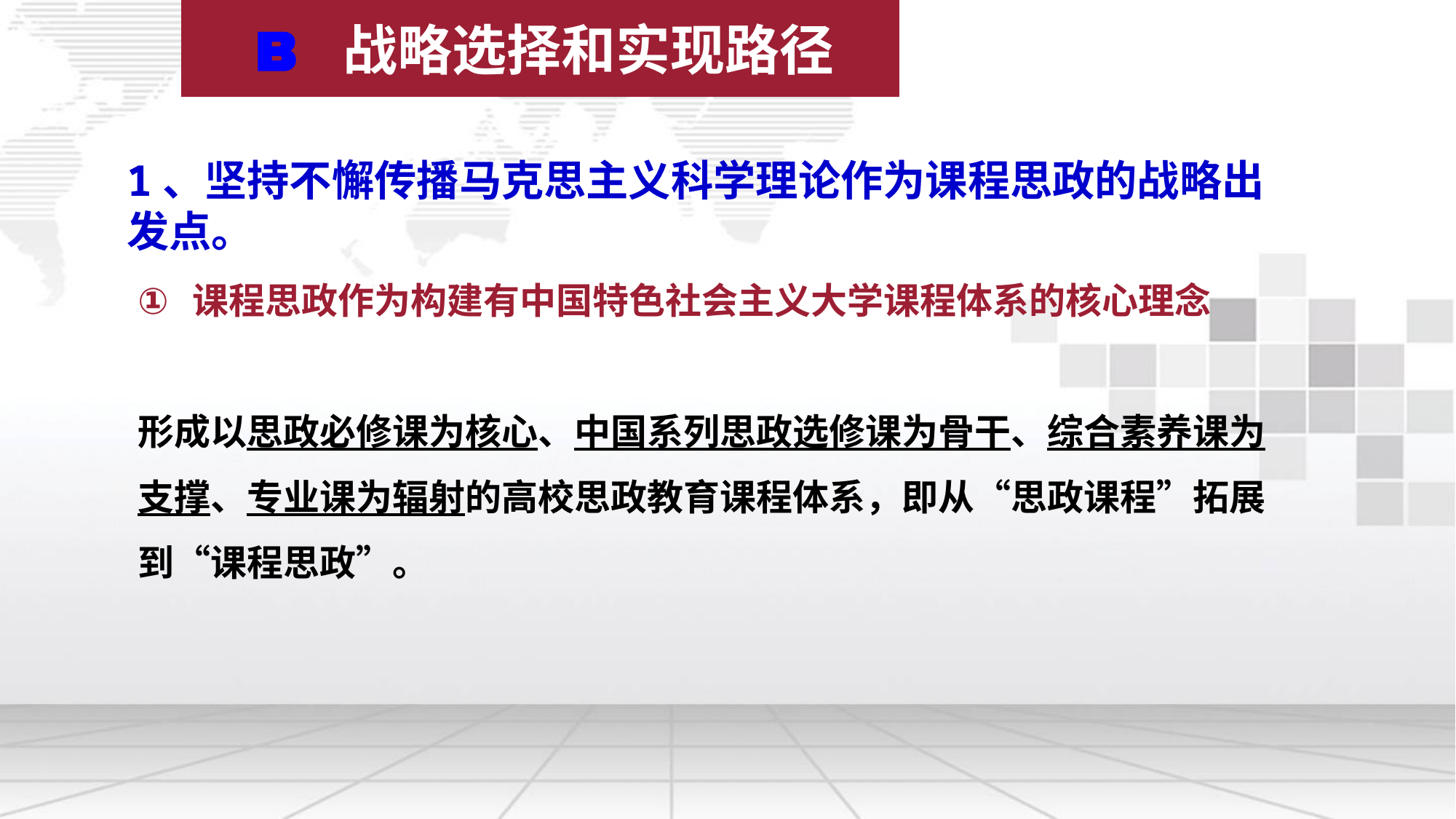

B 战略选择和实现路径
1、坚持不懈传播马克思主义科学理论作为课程思政的战略出发点。
课程思政作为构建有中国特色社会主义大学课程体系的核心理念

形成以思政必修课为核心、中国系列思政选修课为骨干、综合素养课为支撑、专业课为辐射的高校思政教育课程体系，即从“思政课程”拓展到“课程思政”。